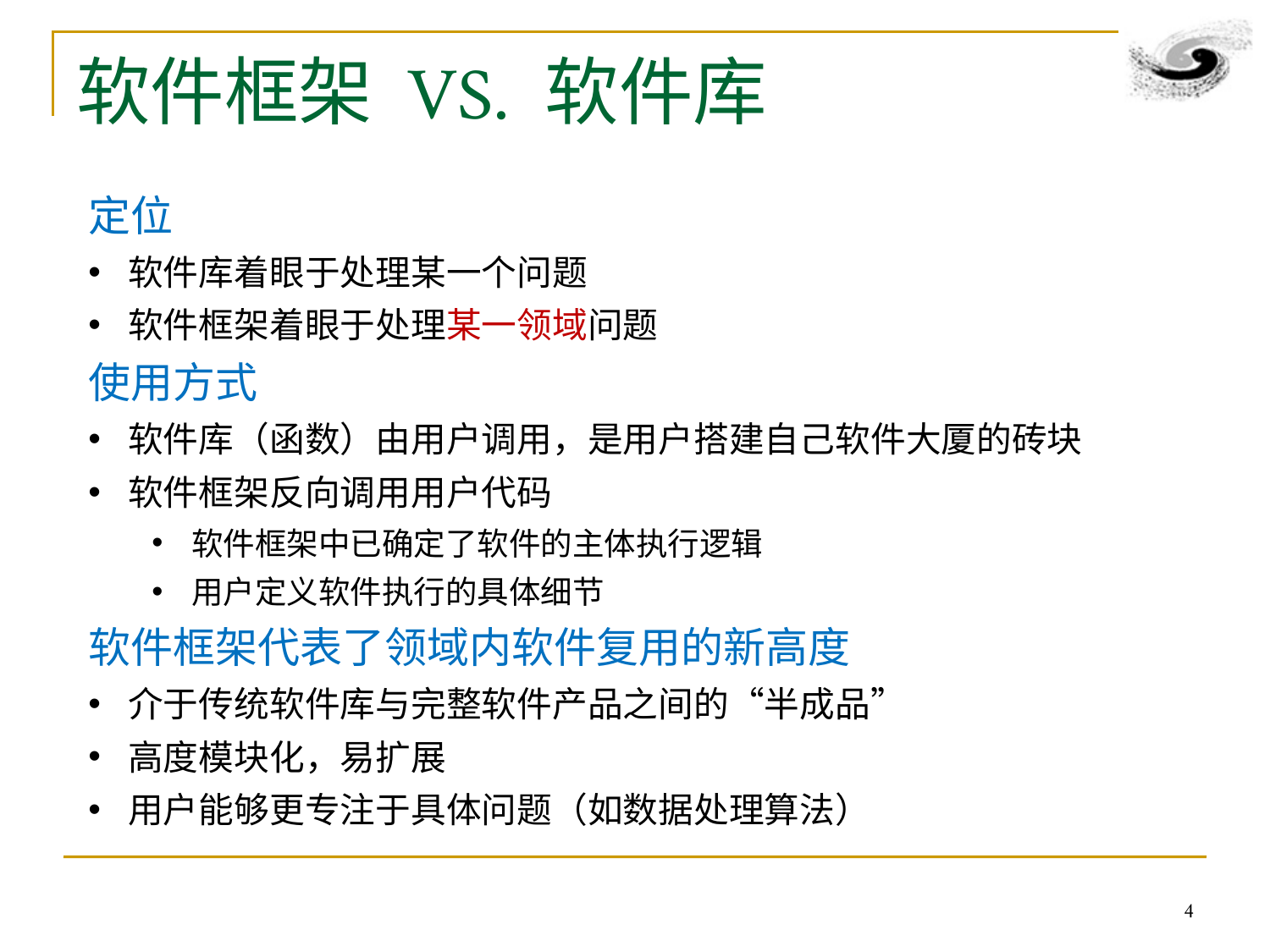

# 软件框架 VS. 软件库
定位
软件库着眼于处理某一个问题
软件框架着眼于处理某一领域问题
使用方式
软件库（函数）由用户调用，是用户搭建自己软件大厦的砖块
软件框架反向调用用户代码
软件框架中已确定了软件的主体执行逻辑
用户定义软件执行的具体细节
软件框架代表了领域内软件复用的新高度
介于传统软件库与完整软件产品之间的“半成品”
高度模块化，易扩展
用户能够更专注于具体问题（如数据处理算法）
4